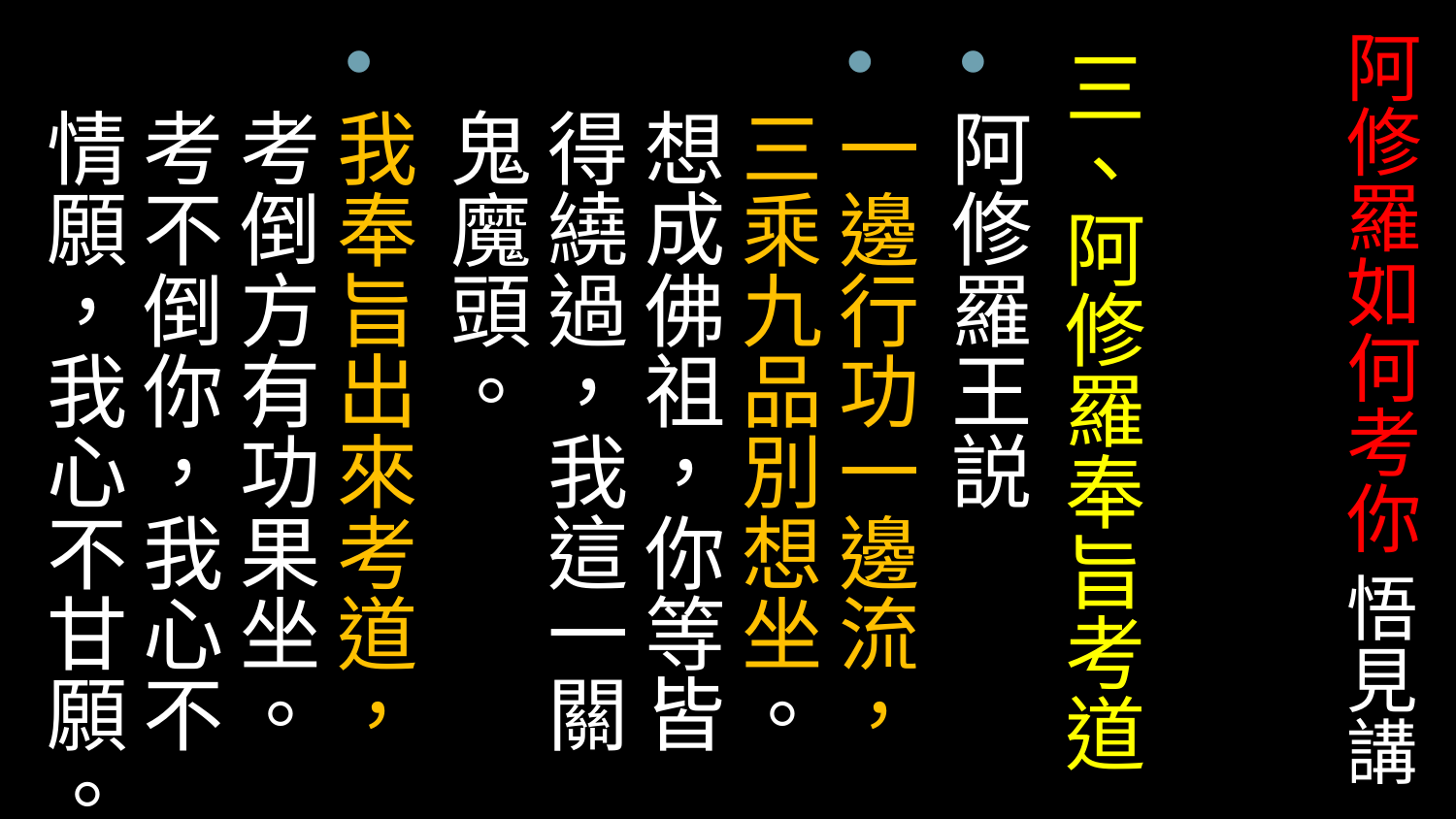

# 阿修羅如何考你 悟見講
三、阿修羅奉旨考道
阿修羅王説
一邊行功一邊流，三乘九品別想坐。想成佛祖，你等皆得繞過，我這一關鬼魔頭。
我奉旨出來考道，考倒方有功果坐。考不倒你，我心不情願，我心不甘願。